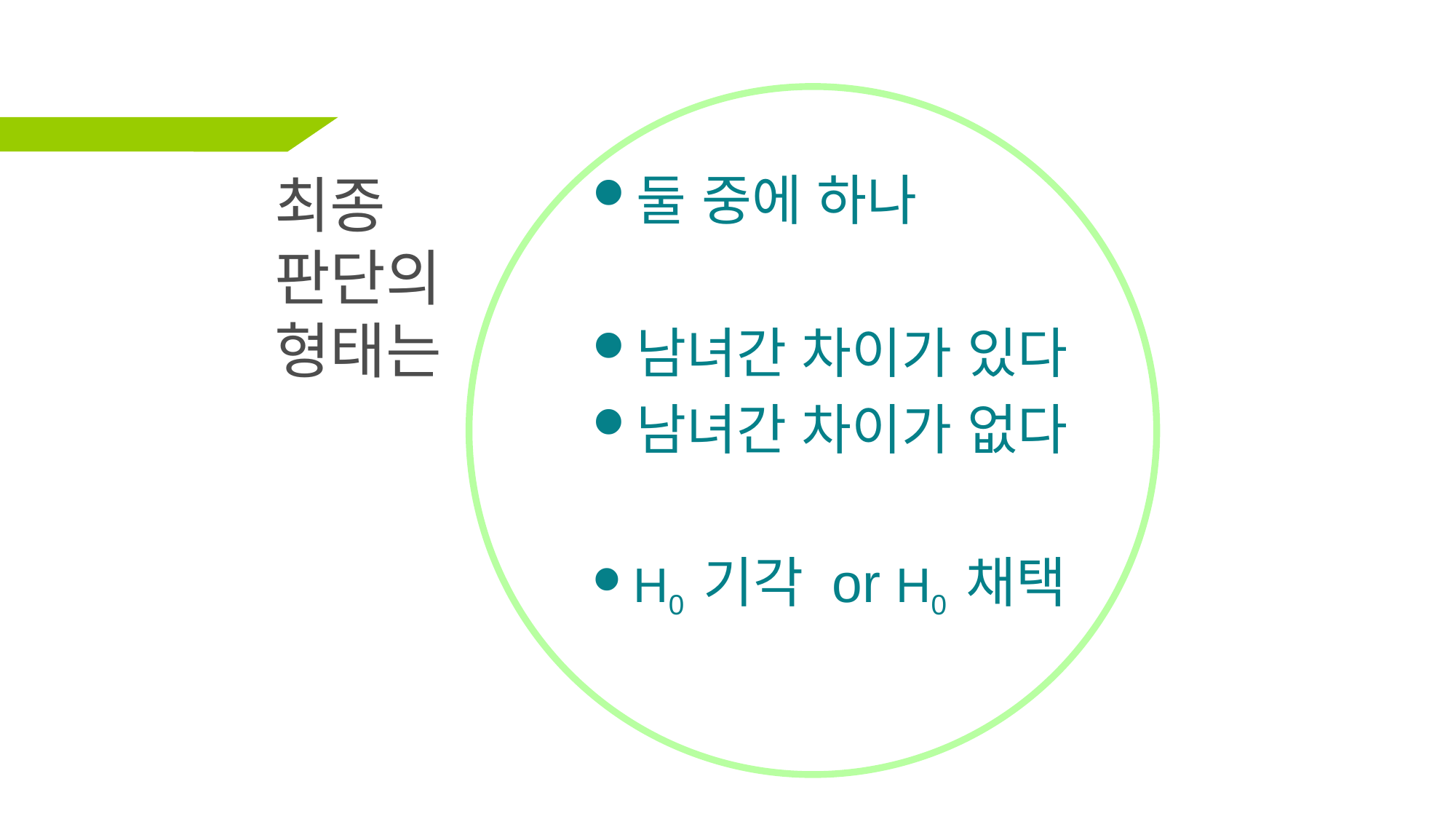

# 최종 판단의 형태는
둘 중에 하나

남녀간 차이가 있다
남녀간 차이가 없다

H0 기각 or H0 채택